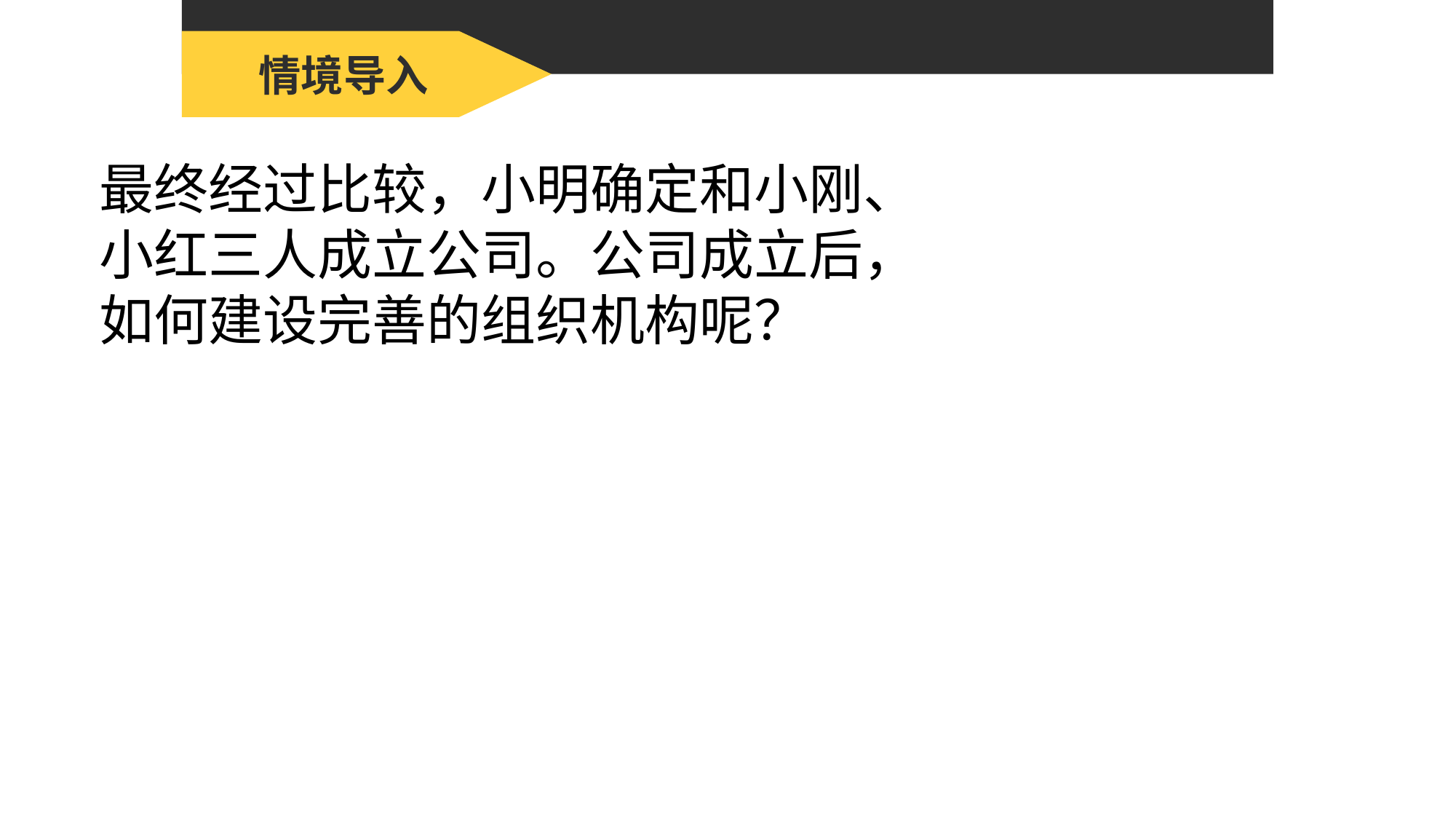

情境导入
最终经过比较，小明确定和小刚、小红三人成立公司。公司成立后，如何建设完善的组织机构呢？